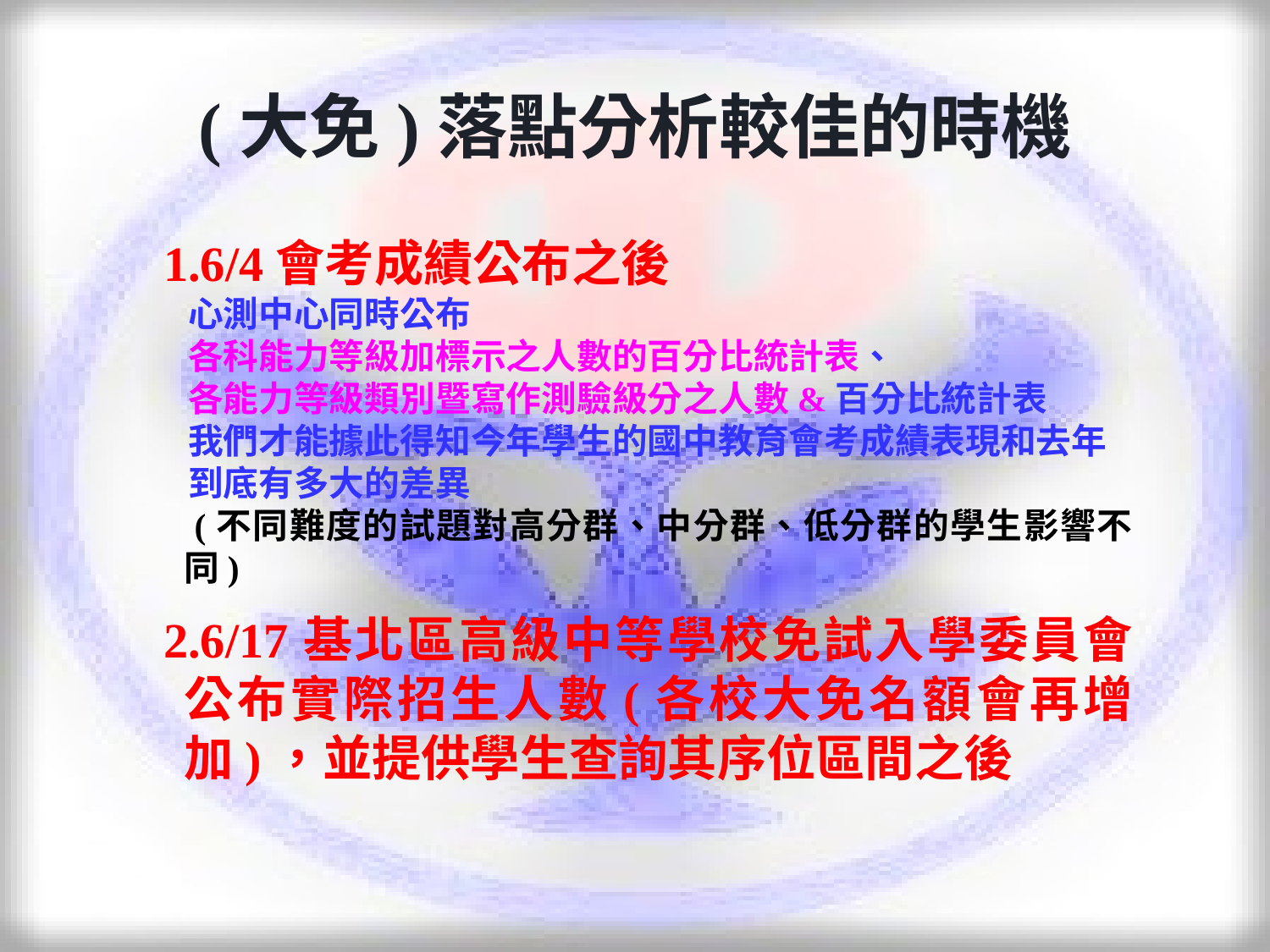

(大免)落點分析較佳的時機
1.6/4會考成績公布之後
  心測中心同時公布
  各科能力等級加標示之人數的百分比統計表、
  各能力等級類別暨寫作測驗級分之人數&百分比統計表
  我們才能據此得知今年學生的國中教育會考成績表現和去年
  到底有多大的差異
   (不同難度的試題對高分群、中分群、低分群的學生影響不同)
2.6/17基北區高級中等學校免試入學委員會公布實際招生人數(各校大免名額會再增加)，並提供學生查詢其序位區間之後